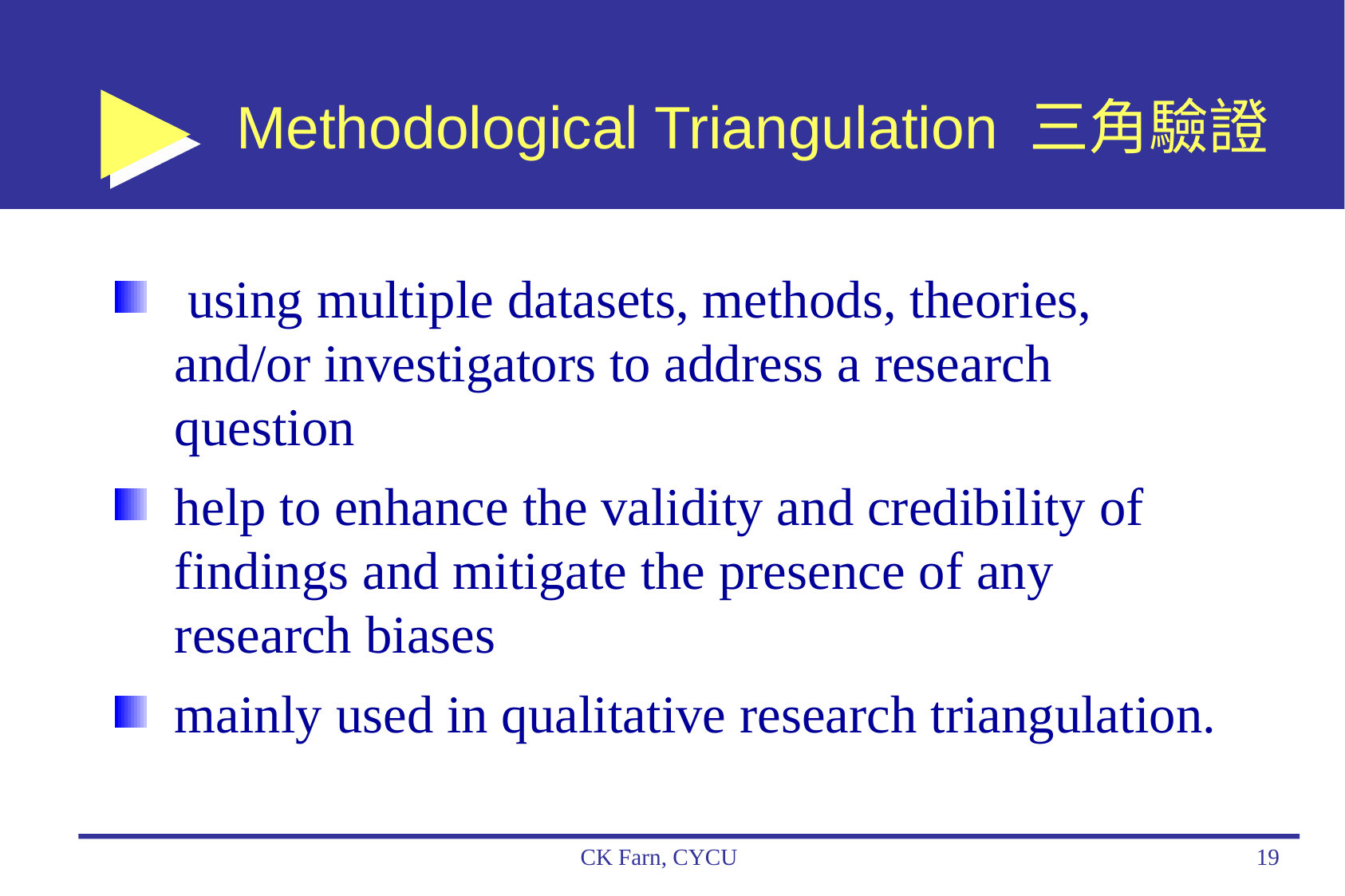

# Methodological Triangulation 三角驗證
 using multiple datasets, methods, theories, and/or investigators to address a research question
help to enhance the validity and credibility of findings and mitigate the presence of any research biases
mainly used in qualitative research triangulation.
CK Farn, CYCU
19